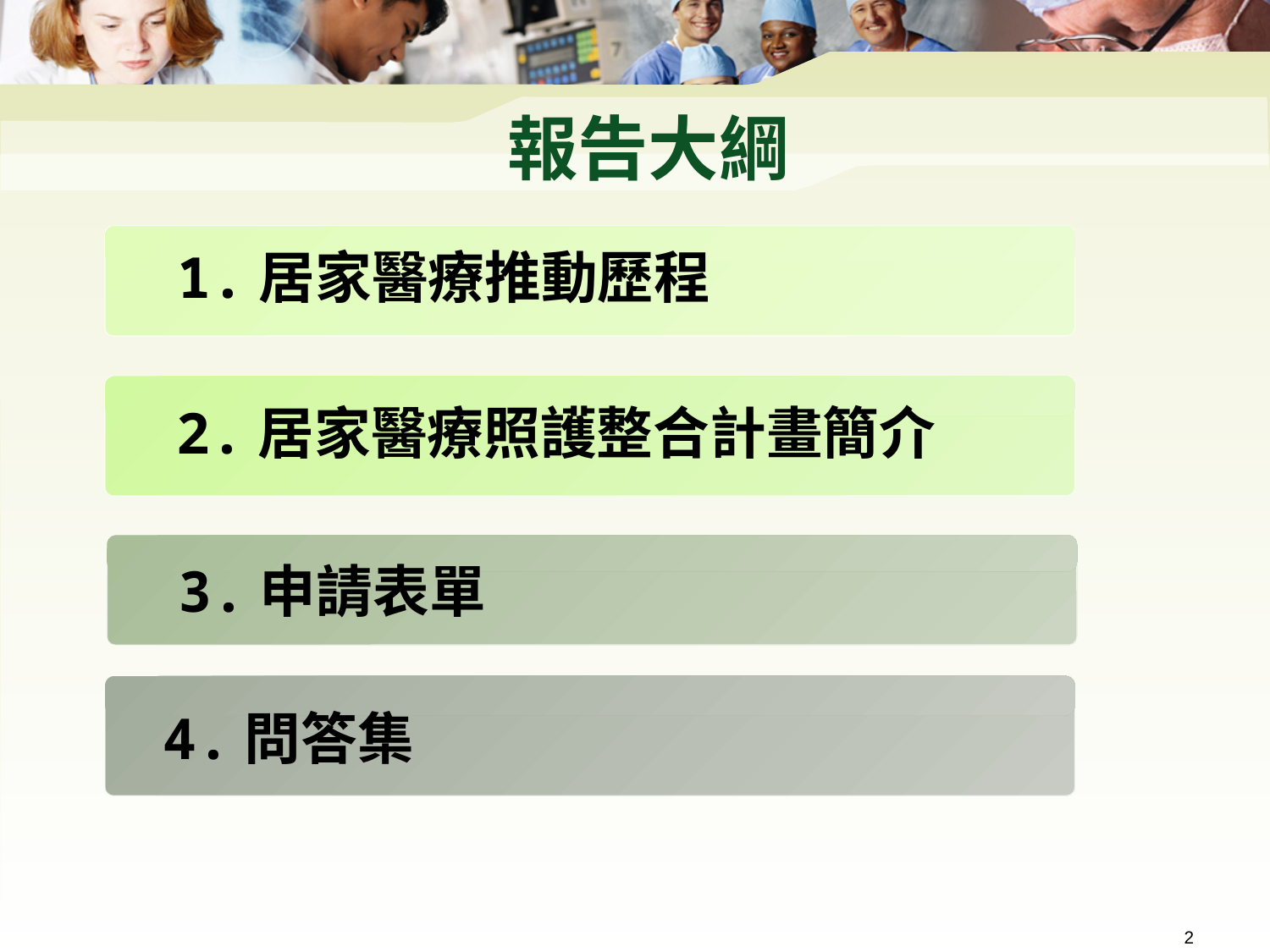

# 報告大綱

1.居家醫療推動歷程

2.居家醫療照護整合計畫簡介

3.申請表單

4.問答集
2